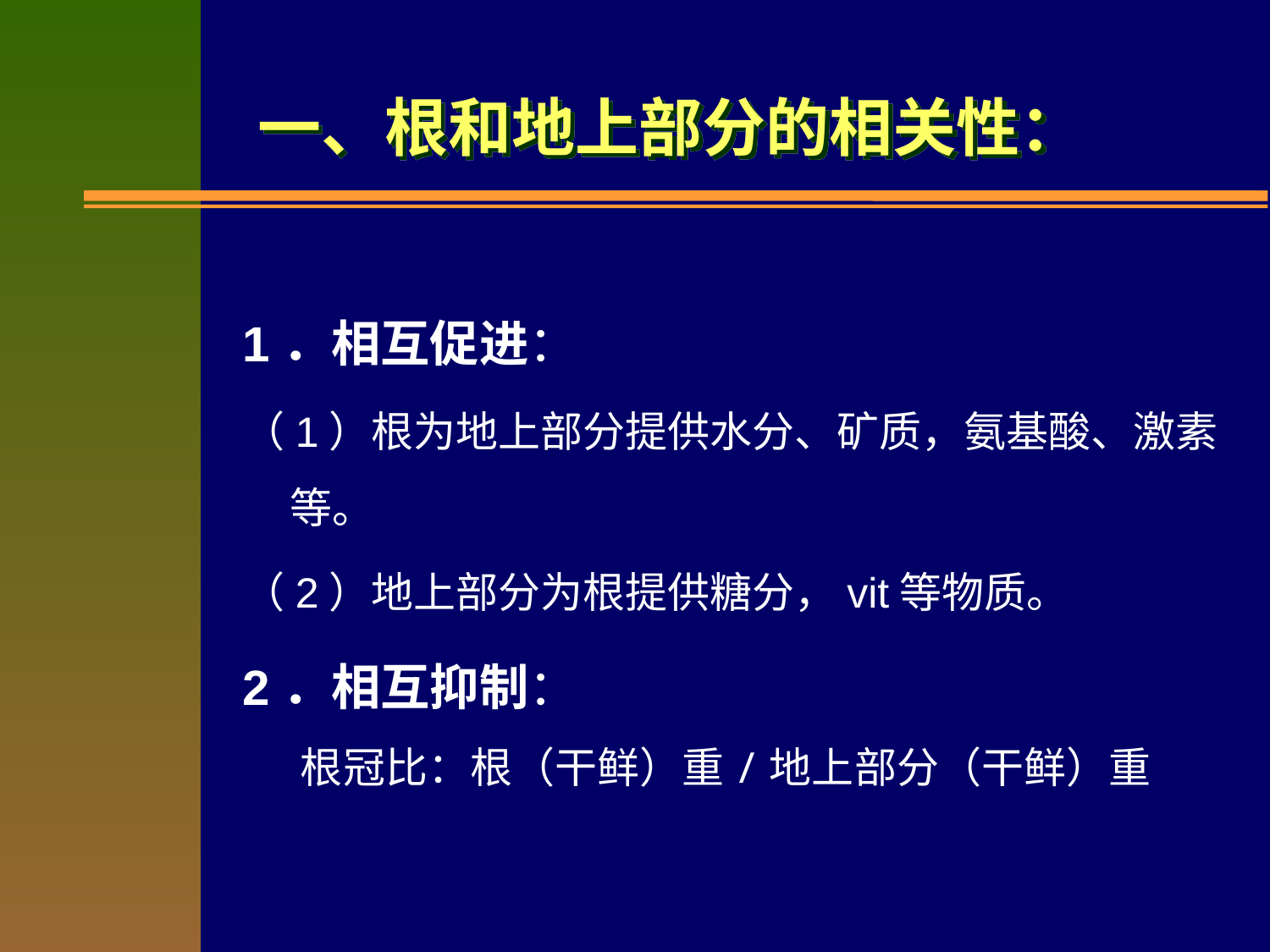

# 一、根和地上部分的相关性：
1．相互促进：
（1）根为地上部分提供水分、矿质，氨基酸、激素等。
（2）地上部分为根提供糖分，vit等物质。
2．相互抑制：
     根冠比：根（干鲜）重/地上部分（干鲜）重